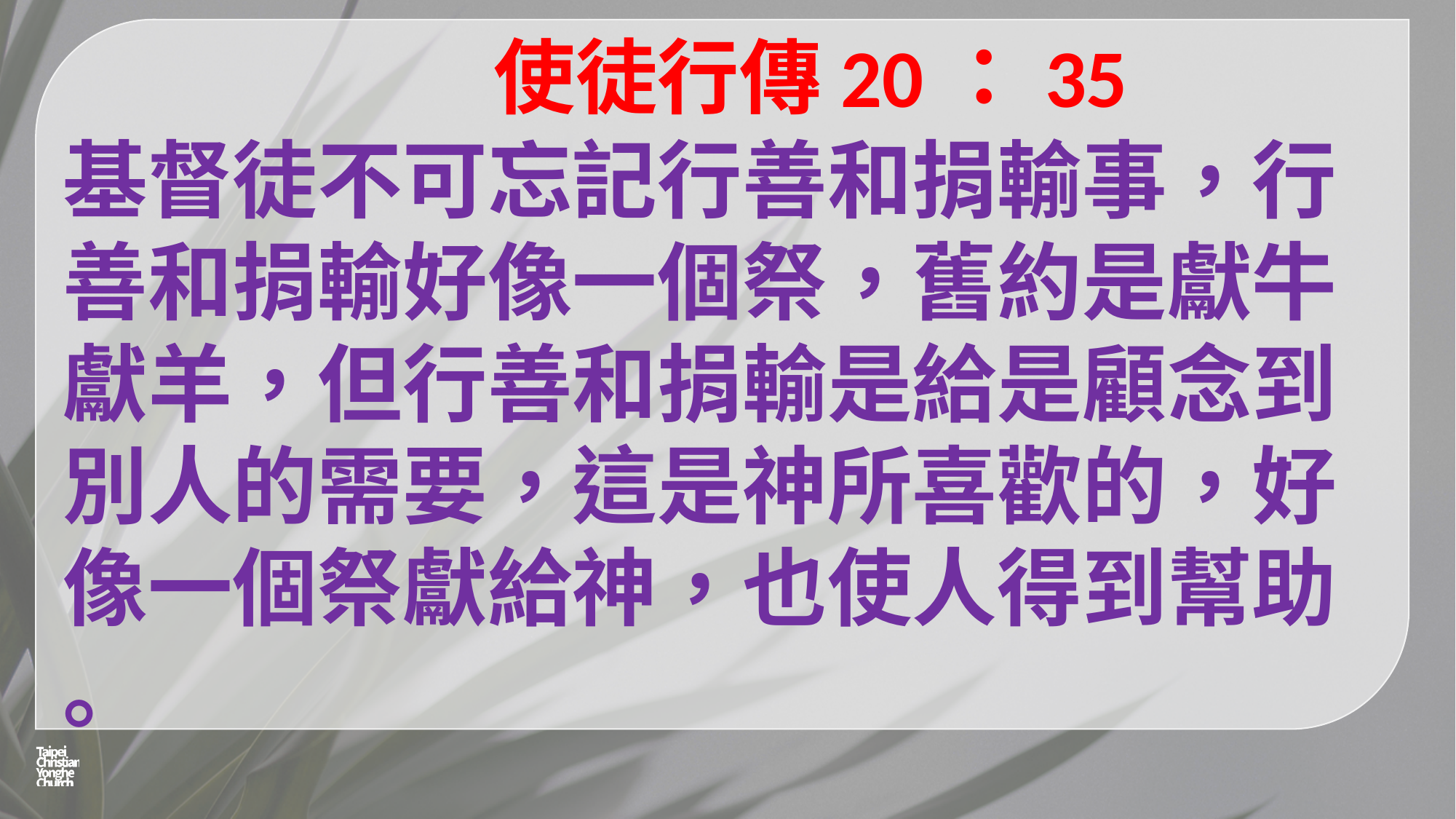

使徒行傳20：35
基督徒不可忘記行善和捐輸事，行善和捐輸好像一個祭，舊約是獻牛獻羊，但行善和捐輸是給是顧念到別人的需要，這是神所喜歡的，好像一個祭獻給神，也使人得到幫助
。